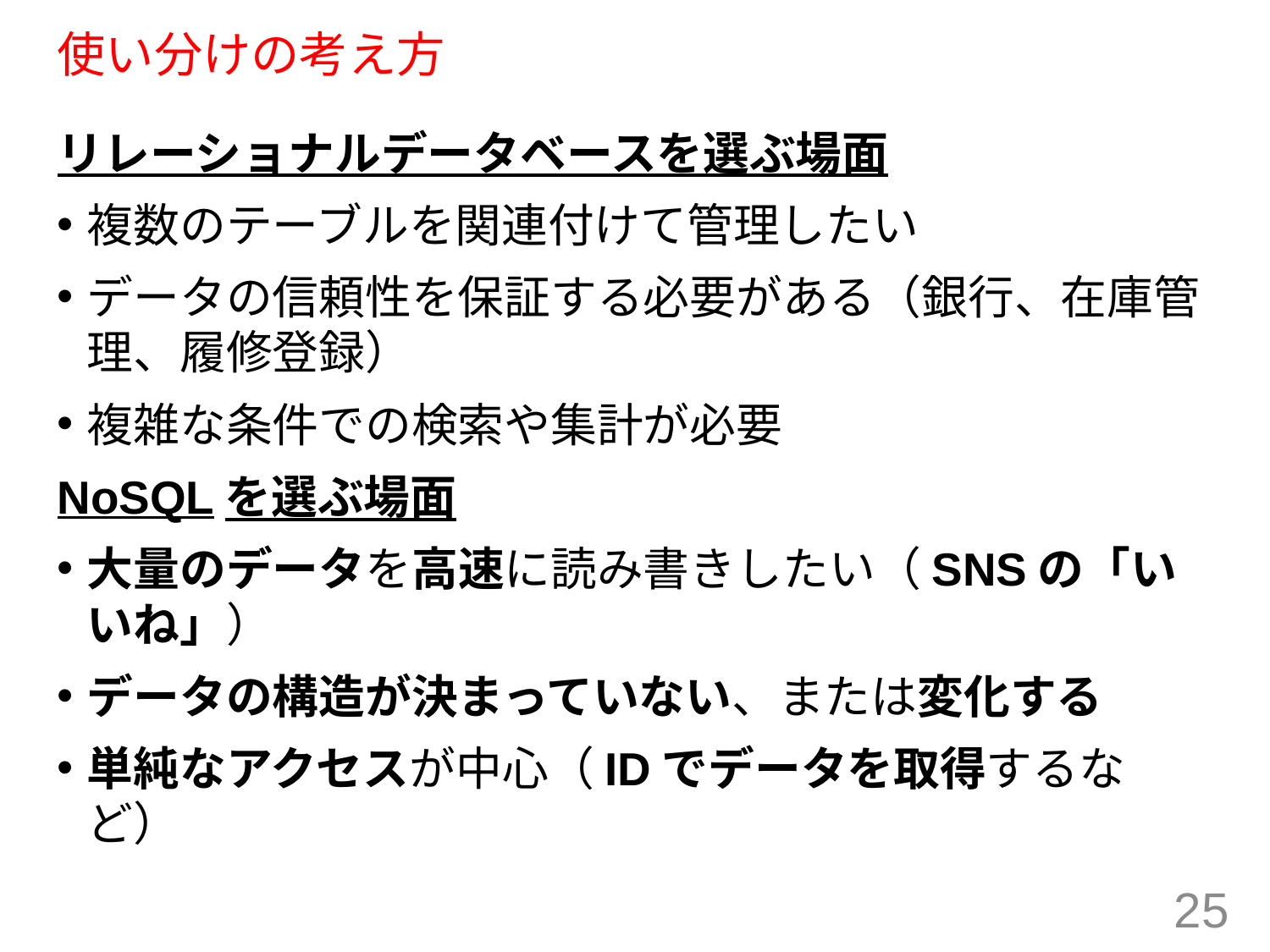

# 使い分けの考え方
リレーショナルデータベースを選ぶ場面
複数のテーブルを関連付けて管理したい
データの信頼性を保証する必要がある（銀行、在庫管理、履修登録）
複雑な条件での検索や集計が必要
NoSQLを選ぶ場面
大量のデータを高速に読み書きしたい（SNSの「いいね」）
データの構造が決まっていない、または変化する
単純なアクセスが中心（IDでデータを取得するなど）

25